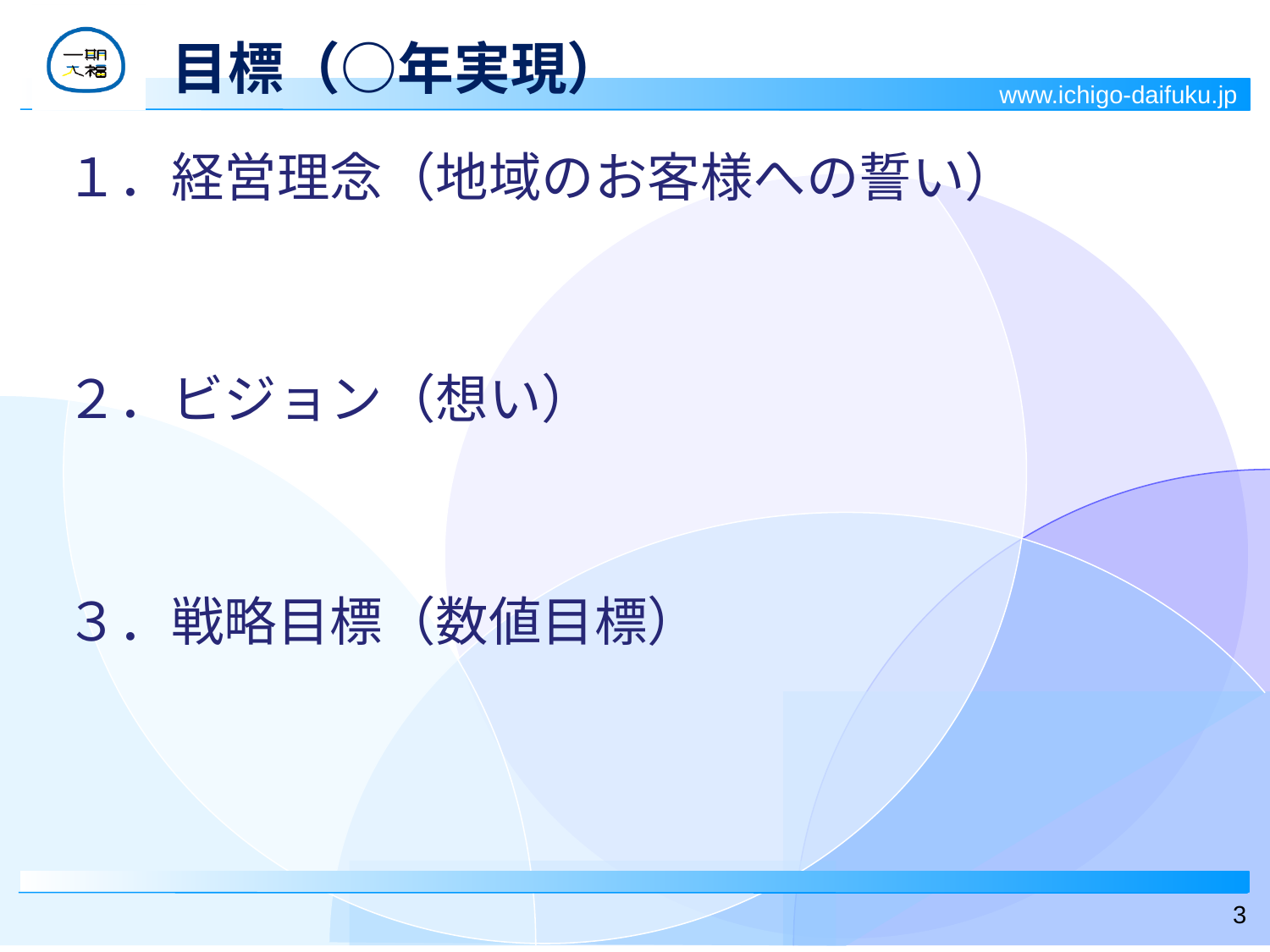

# 目標（○年実現）
１．経営理念（地域のお客様への誓い）

２．ビジョン（想い）

３．戦略目標（数値目標）

3